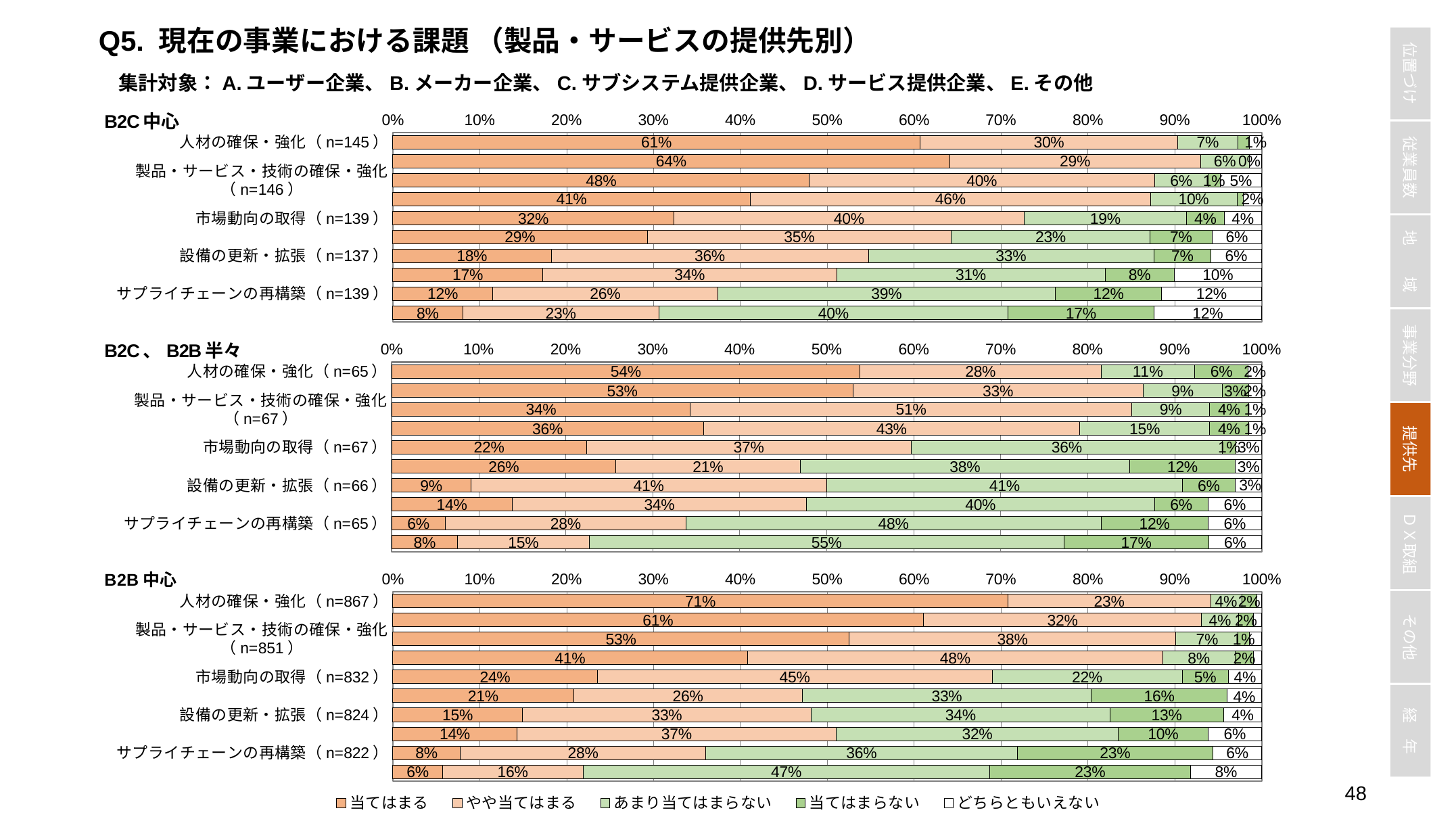

Q5. 現在の事業における課題 （製品・サービスの提供先別）
集計対象：A.ユーザー企業、B.メーカー企業、C.サブシステム提供企業、D.サービス提供企業、E.その他

### Chart

| Category | 当てはまる | やや当てはまる | あまり当てはまらない | 当てはまらない | どちらともいえない |
|---|---|---|---|---|---|
| 人材の確保・強化（n=145） | 0.6068965517241379 | 0.296551724137931 | 0.06896551724137931 | 0.013793103448275862 | 0.013793103448275862 |
| 収益性の向上（n=142） | 0.6408450704225352 | 0.2887323943661972 | 0.056338028169014086 | 0.0 | 0.014084507042253521 |
| 製品・サービス・技術の確保・強化（n=146） | 0.4794520547945205 | 0.3972602739726027 | 0.06164383561643835 | 0.0136986301369863 | 0.04794520547945205 |
| 知識・ノウハウの蓄積・共有（n=141） | 0.41134751773049644 | 0.46099290780141844 | 0.09929078014184398 | 0.0070921985815602835 | 0.02127659574468085 |
| 市場動向の取得（n=139） | 0.3237410071942446 | 0.4028776978417266 | 0.18705035971223022 | 0.04316546762589928 | 0.04316546762589928 |
| 資金の確保（n=140） | 0.29285714285714287 | 0.35 | 0.22857142857142856 | 0.07142857142857142 | 0.05714285714285714 |
| 設備の更新・拡張（n=137） | 0.18248175182481752 | 0.36496350364963503 | 0.3284671532846715 | 0.06569343065693431 | 0.058394160583941604 |
| コーポレート・ガバナンスの強化（n=139） | 0.17266187050359713 | 0.3381294964028777 | 0.30935251798561153 | 0.07913669064748201 | 0.10071942446043165 |
| サプライチェーンの再構築（n=139） | 0.11510791366906475 | 0.2589928057553957 | 0.38848920863309355 | 0.1223021582733813 | 0.11510791366906475 |
| 許認可等に係る規制・制度の緩和（n=137） | 0.08029197080291971 | 0.22627737226277372 | 0.40145985401459855 | 0.1678832116788321 | 0.12408759124087591 |

### Chart

| Category | 当てはまる | やや当てはまる | あまり当てはまらない | 当てはまらない | どちらともいえない |
|---|---|---|---|---|---|
| 人材の確保・強化（n=65） | 0.5384615384615384 | 0.27692307692307694 | 0.1076923076923077 | 0.06153846153846154 | 0.015384615384615385 |
| 収益性の向上（n=66） | 0.5303030303030303 | 0.3333333333333333 | 0.09090909090909091 | 0.030303030303030304 | 0.015151515151515152 |
| 製品・サービス・技術の確保・強化（n=67） | 0.34328358208955223 | 0.5074626865671642 | 0.08955223880597014 | 0.04477611940298507 | 0.014925373134328358 |
| 知識・ノウハウの蓄積・共有（n=67） | 0.3582089552238806 | 0.43283582089552236 | 0.14925373134328357 | 0.04477611940298507 | 0.014925373134328358 |
| 市場動向の取得（n=67） | 0.22388059701492538 | 0.373134328358209 | 0.3582089552238806 | 0.014925373134328358 | 0.029850746268656716 |
| 資金の確保（n=66） | 0.25757575757575757 | 0.21212121212121213 | 0.3787878787878788 | 0.12121212121212122 | 0.030303030303030304 |
| 設備の更新・拡張（n=66） | 0.09090909090909091 | 0.4090909090909091 | 0.4090909090909091 | 0.06060606060606061 | 0.030303030303030304 |
| コーポレート・ガバナンスの強化（n=65） | 0.13846153846153847 | 0.3384615384615385 | 0.4 | 0.06153846153846154 | 0.06153846153846154 |
| サプライチェーンの再構築（n=65） | 0.06153846153846154 | 0.27692307692307694 | 0.47692307692307695 | 0.12307692307692308 | 0.06153846153846154 |
| 許認可等に係る規制・制度の緩和（n=66） | 0.07575757575757576 | 0.15151515151515152 | 0.5454545454545454 | 0.16666666666666666 | 0.06060606060606061 |

### Chart

| Category | 当てはまる | やや当てはまる | あまり当てはまらない | 当てはまらない | どちらともいえない |
|---|---|---|---|---|---|
| 人材の確保・強化（n=867） | 0.7081891580161477 | 0.23298731257208766 | 0.03575547866205306 | 0.01730103806228374 | 0.0057670126874279125 |
| 収益性の向上（n=855） | 0.6105263157894737 | 0.32046783625730996 | 0.042105263157894736 | 0.017543859649122806 | 0.00935672514619883 |
| 製品・サービス・技術の確保・強化（n=851） | 0.5252643948296122 | 0.37602820211515864 | 0.07168037602820211 | 0.012925969447708578 | 0.01410105757931845 |
| 知識・ノウハウの蓄積・共有（n=845） | 0.40828402366863903 | 0.47810650887573963 | 0.08284023668639054 | 0.021301775147928994 | 0.009467455621301775 |
| 市場動向の取得（n=832） | 0.23557692307692307 | 0.4543269230769231 | 0.21875 | 0.052884615384615384 | 0.038461538461538464 |
| 資金の確保（n=832） | 0.20793269230769232 | 0.26322115384615385 | 0.3329326923076923 | 0.15625 | 0.039663461538461536 |
| 設備の更新・拡張（n=824） | 0.14927184466019416 | 0.3325242718446602 | 0.3434466019417476 | 0.13106796116504854 | 0.043689320388349516 |
| コーポレート・ガバナンスの強化（n=825） | 0.14303030303030304 | 0.36727272727272725 | 0.32484848484848483 | 0.10303030303030303 | 0.06181818181818182 |
| サプライチェーンの再構築（n=822） | 0.07785888077858881 | 0.2822384428223844 | 0.3588807785888078 | 0.22506082725060828 | 0.05596107055961071 |
| 許認可等に係る規制・制度の緩和（n=818） | 0.05745721271393643 | 0.16136919315403422 | 0.4682151589242054 | 0.2310513447432763 | 0.08190709046454768 |
48